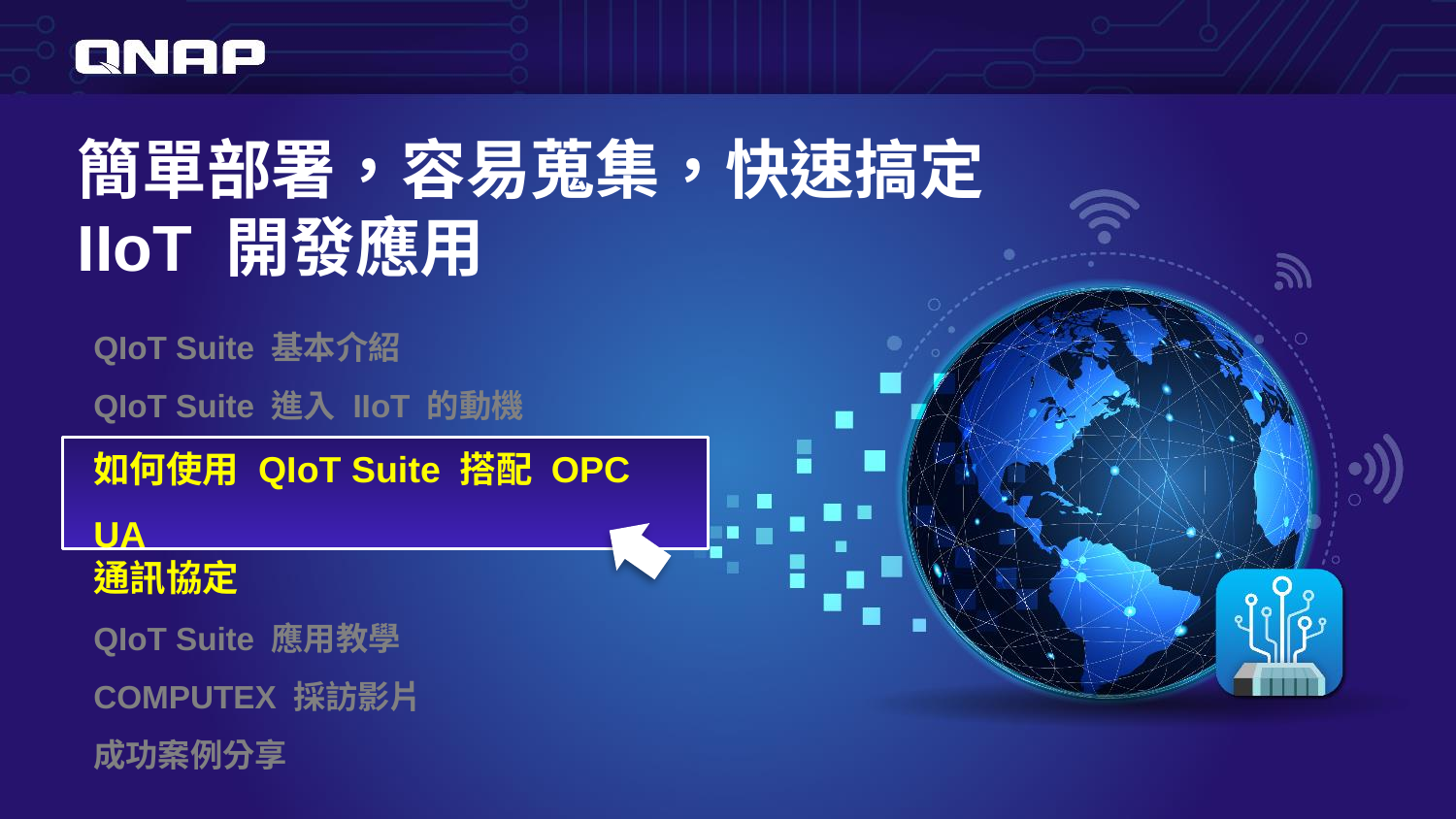

簡單部署，容易蒐集，快速搞定 IIoT 開發應用
QIoT Suite 基本介紹
QIoT Suite 進入 IIoT 的動機
如何使用 QIoT Suite 搭配 OPC UA
通訊協定
QIoT Suite 應用教學
COMPUTEX 採訪影片
成功案例分享